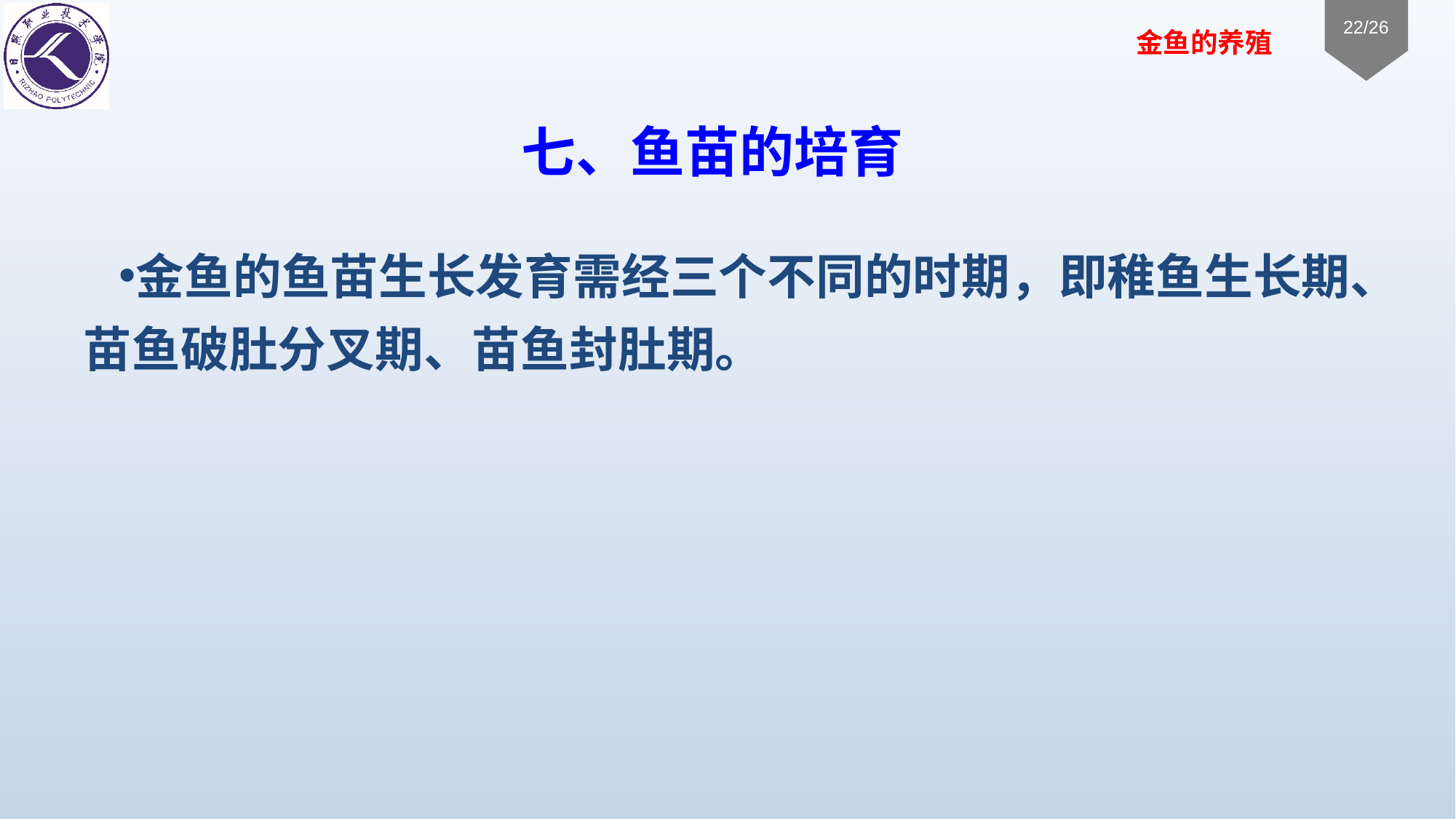

# 七、鱼苗的培育
金鱼的鱼苗生长发育需经三个不同的时期，即稚鱼生长期、苗鱼破肚分叉期、苗鱼封肚期。